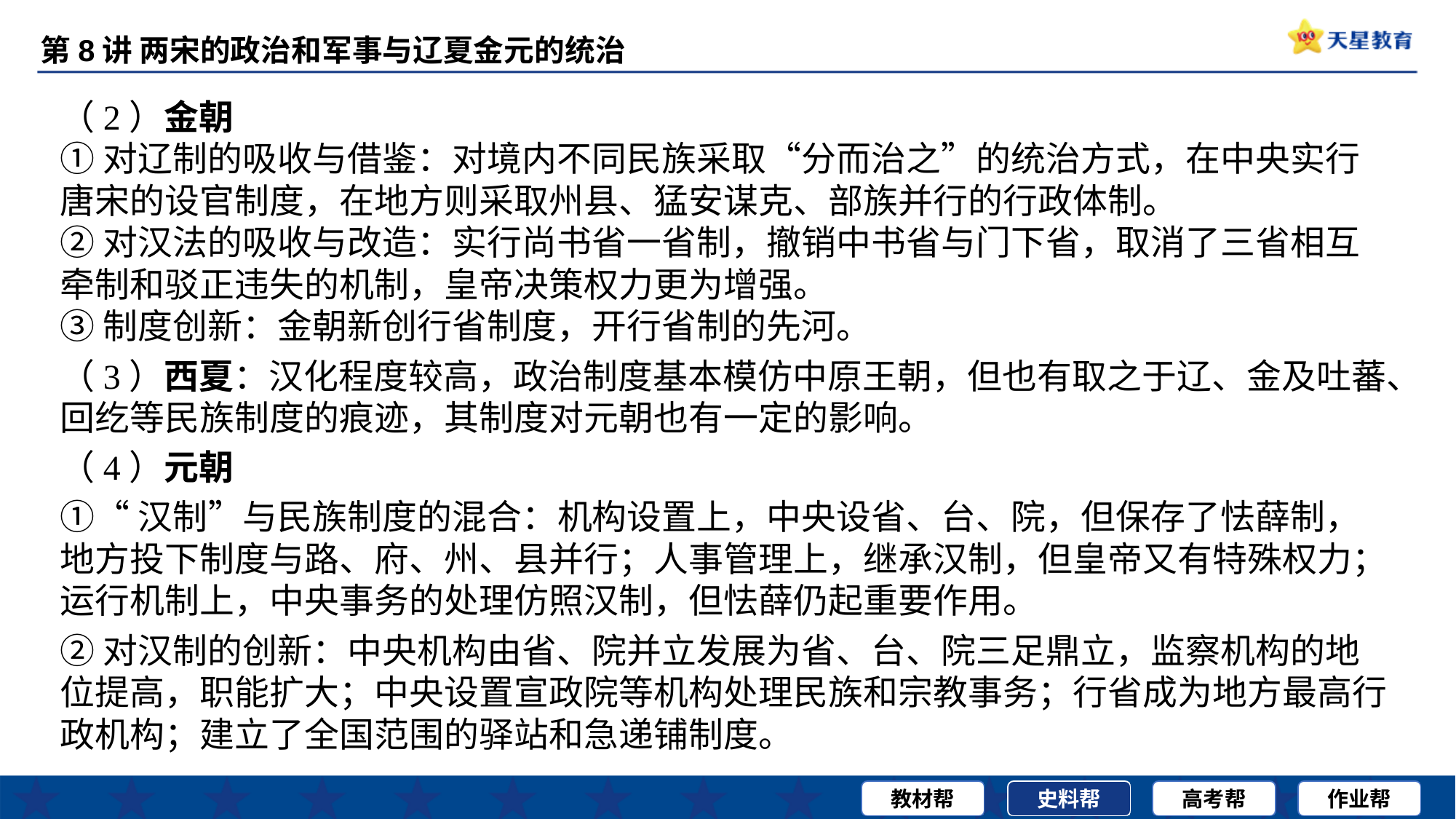

（2）金朝
①对辽制的吸收与借鉴：对境内不同民族采取“分而治之”的统治方式，在中央实行唐宋的设官制度，在地方则采取州县、猛安谋克、部族并行的行政体制。
②对汉法的吸收与改造：实行尚书省一省制，撤销中书省与门下省，取消了三省相互牵制和驳正违失的机制，皇帝决策权力更为增强。
③制度创新：金朝新创行省制度，开行省制的先河。
（3）西夏：汉化程度较高，政治制度基本模仿中原王朝，但也有取之于辽、金及吐蕃、回纥等民族制度的痕迹，其制度对元朝也有一定的影响。
（4）元朝
①“汉制”与民族制度的混合：机构设置上，中央设省、台、院，但保存了怯薛制，地方投下制度与路、府、州、县并行；人事管理上，继承汉制，但皇帝又有特殊权力；运行机制上，中央事务的处理仿照汉制，但怯薛仍起重要作用。
②对汉制的创新：中央机构由省、院并立发展为省、台、院三足鼎立，监察机构的地位提高，职能扩大；中央设置宣政院等机构处理民族和宗教事务；行省成为地方最高行政机构；建立了全国范围的驿站和急递铺制度。